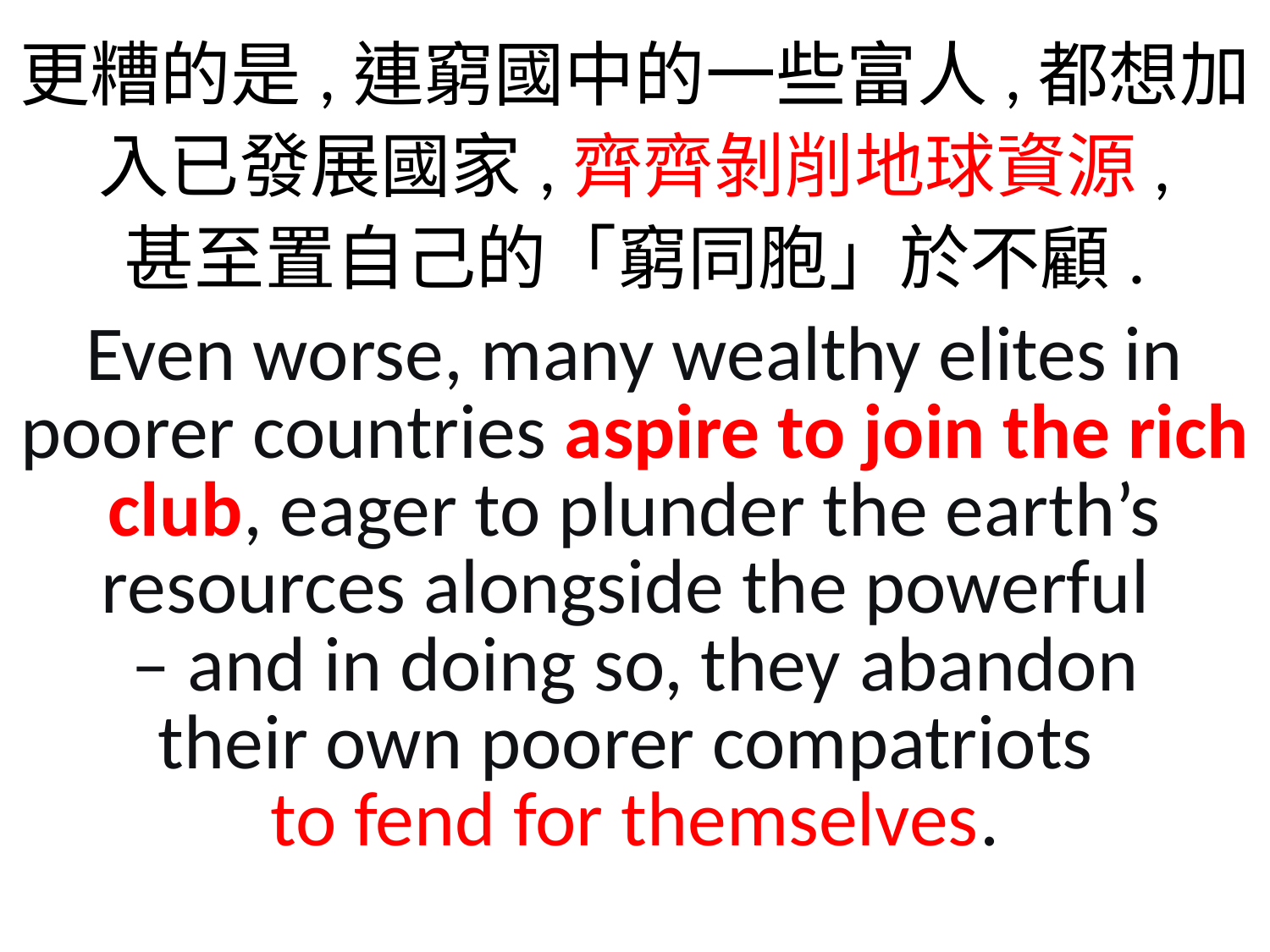

更糟的是,連窮國中的一些富人,都想加入已發展國家,齊齊剝削地球資源,
甚至置自己的「窮同胞」於不顧.
Even worse, many wealthy elites in poorer countries aspire to join the rich club, eager to plunder the earth’s resources alongside the powerful
– and in doing so, they abandon
their own poorer compatriots 
to fend for themselves.